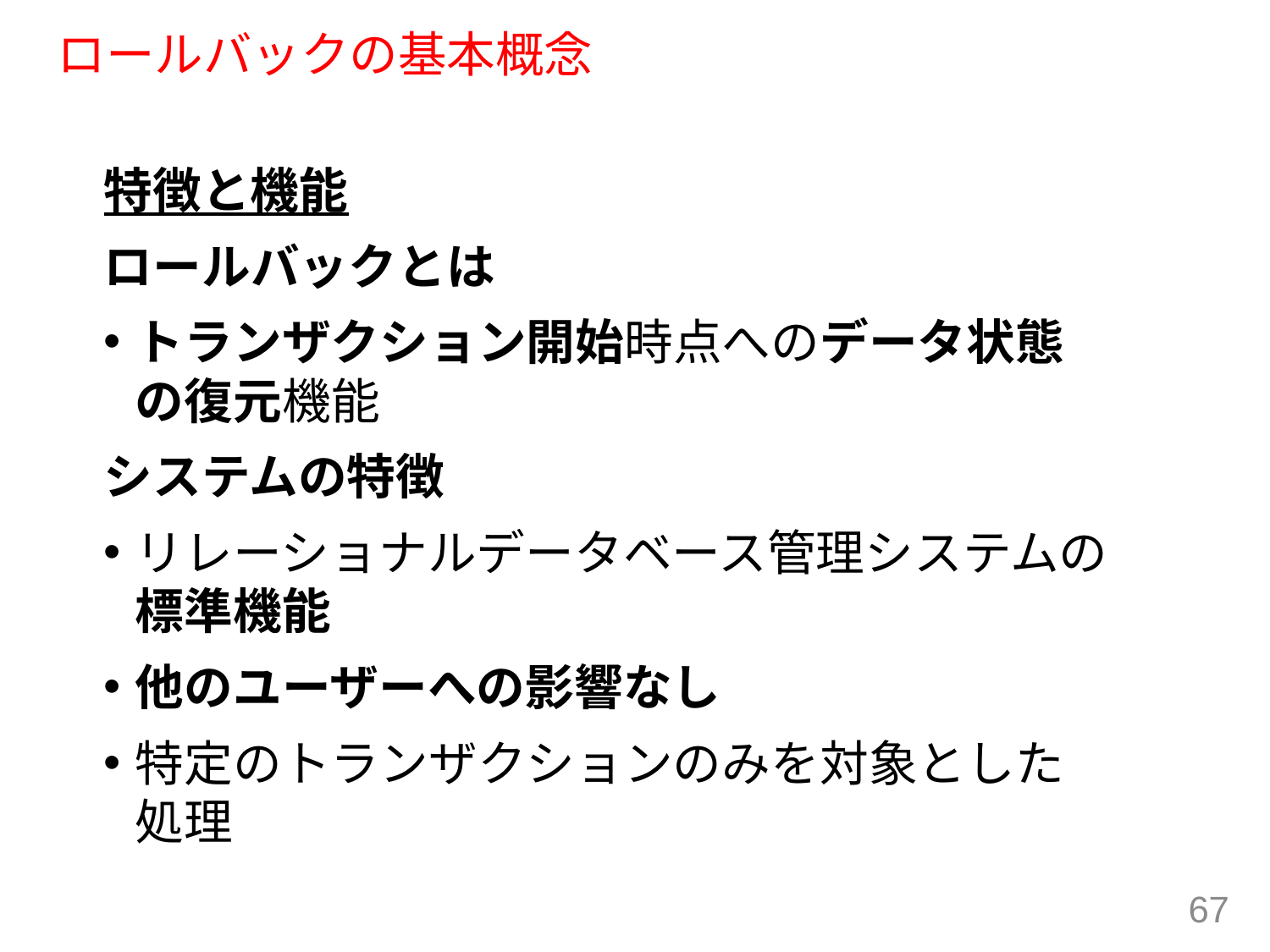

# ロールバックの基本概念
特徴と機能
ロールバックとは
トランザクション開始時点へのデータ状態の復元機能
システムの特徴
リレーショナルデータベース管理システムの標準機能
他のユーザーへの影響なし
特定のトランザクションのみを対象とした処理

67